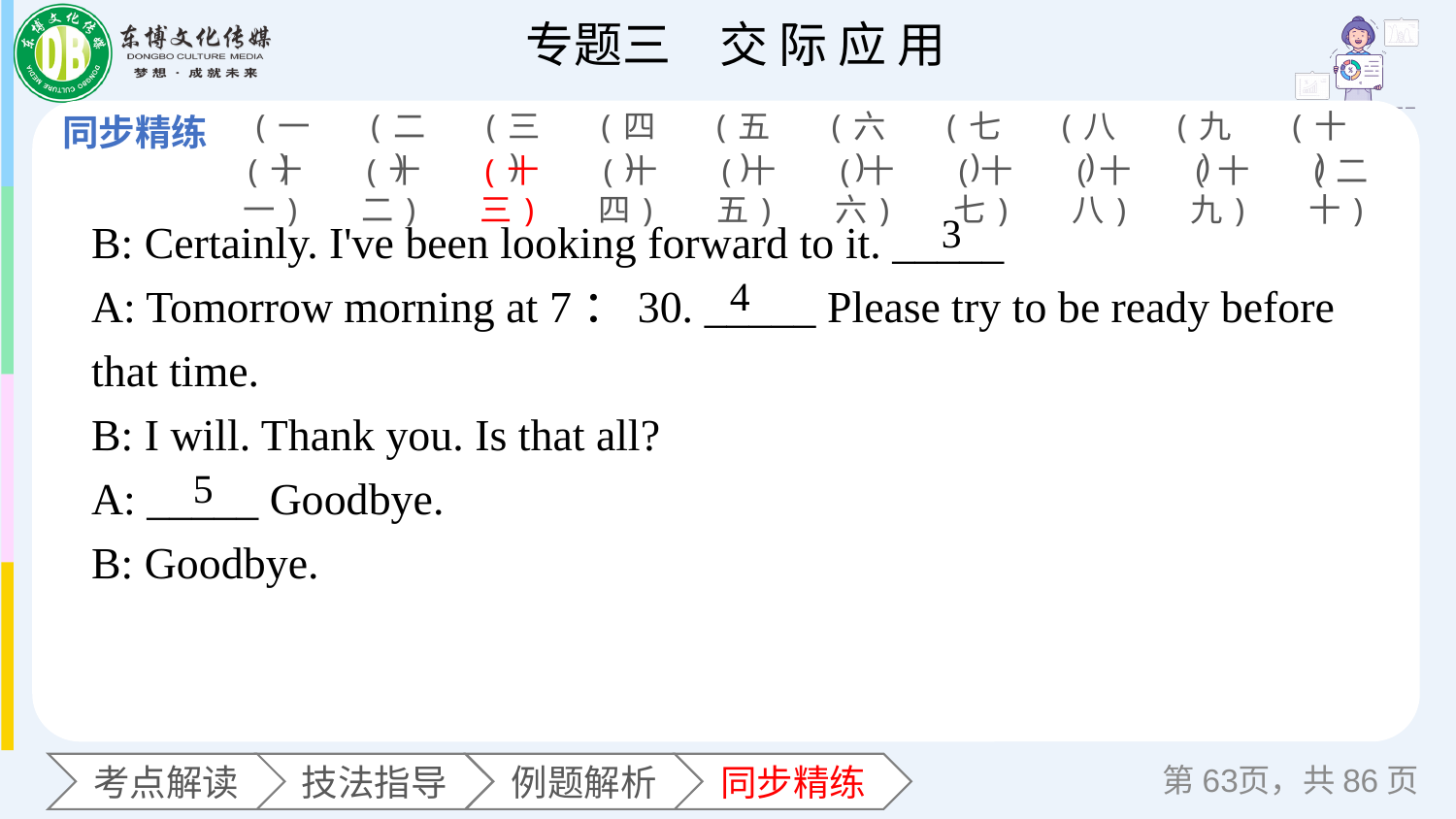

(一)
(二)
(三)
(四)
(五)
(六)
(七)
(八)
(九)
(十)
(十一)
(十二)
(十三)
(十四)
(十五)
(十六)
(十七)
(十八)
(十九)
(二十)
B: Certainly. I've been looking forward to it. _____
A: Tomorrow morning at 7：30. _____ Please try to be ready before that time.
B: I will. Thank you. Is that all?
A: _____ Goodbye.
B: Goodbye.
3
4
5
第63页，共86页